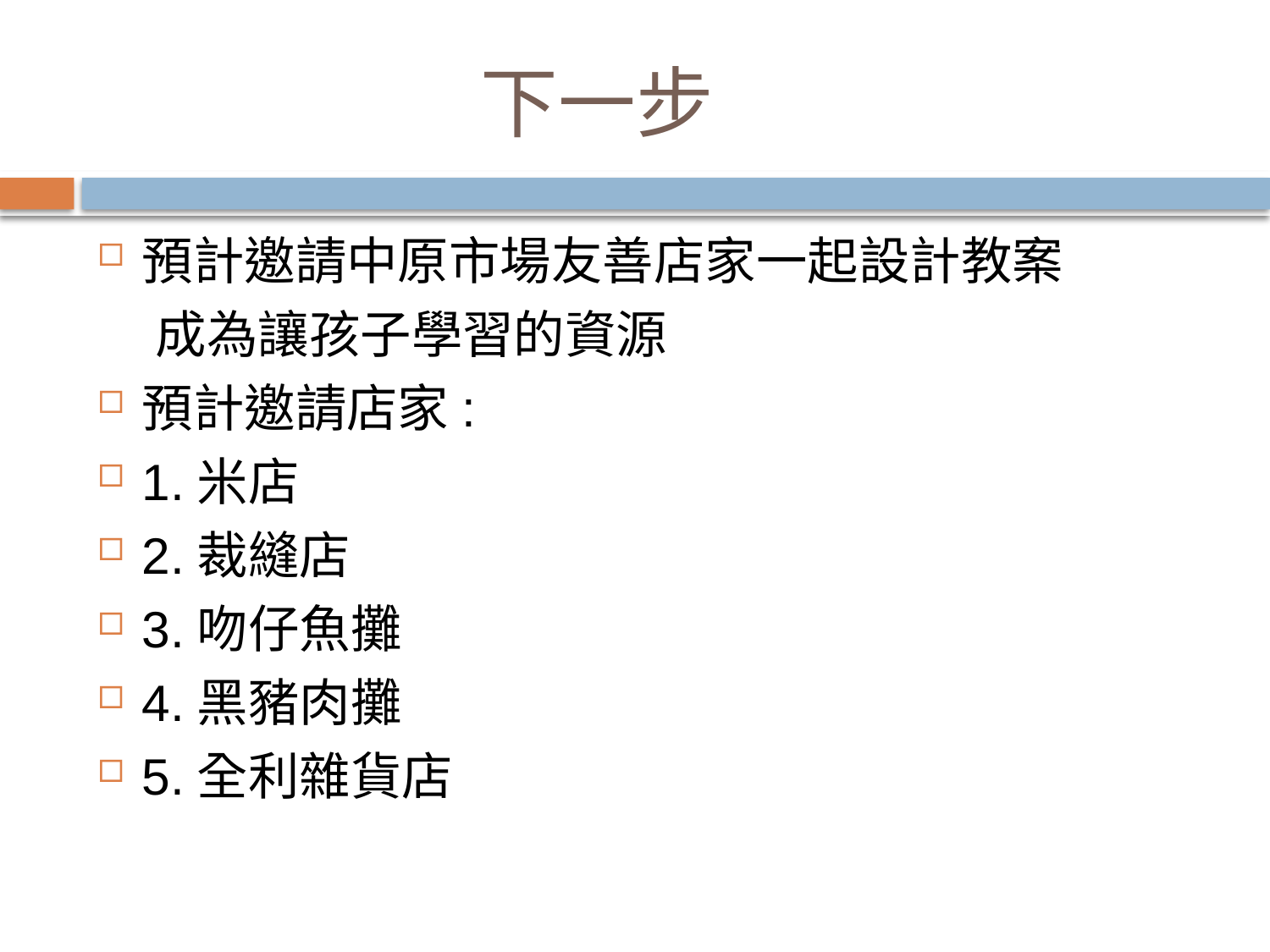

# 下一步
預計邀請中原市場友善店家一起設計教案
    成為讓孩子學習的資源
預計邀請店家:
1.米店
2.裁縫店
3.吻仔魚攤
4.黑豬肉攤
5.全利雜貨店